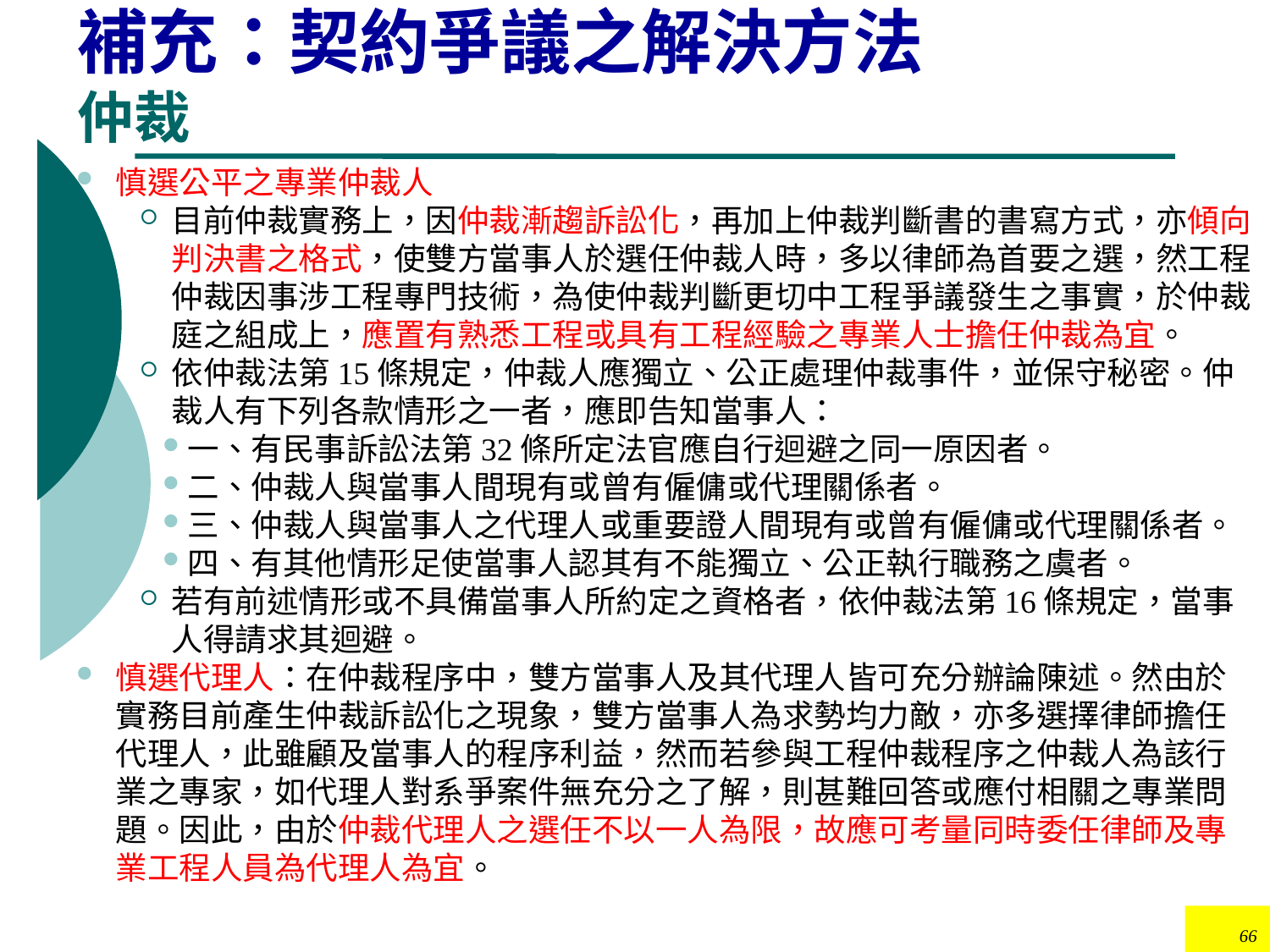

# 補充：契約爭議之解決方法 仲裁
慎選公平之專業仲裁人
目前仲裁實務上，因仲裁漸趨訴訟化，再加上仲裁判斷書的書寫方式，亦傾向判決書之格式，使雙方當事人於選任仲裁人時，多以律師為首要之選，然工程仲裁因事涉工程專門技術，為使仲裁判斷更切中工程爭議發生之事實，於仲裁庭之組成上，應置有熟悉工程或具有工程經驗之專業人士擔任仲裁為宜。
依仲裁法第15條規定，仲裁人應獨立、公正處理仲裁事件，並保守秘密。仲裁人有下列各款情形之一者，應即告知當事人：
一、有民事訴訟法第32條所定法官應自行迴避之同一原因者。
二、仲裁人與當事人間現有或曾有僱傭或代理關係者。
三、仲裁人與當事人之代理人或重要證人間現有或曾有僱傭或代理關係者。
四、有其他情形足使當事人認其有不能獨立、公正執行職務之虞者。
若有前述情形或不具備當事人所約定之資格者，依仲裁法第16條規定，當事人得請求其迴避。
慎選代理人：在仲裁程序中，雙方當事人及其代理人皆可充分辦論陳述。然由於實務目前產生仲裁訴訟化之現象，雙方當事人為求勢均力敵，亦多選擇律師擔任代理人，此雖顧及當事人的程序利益，然而若參與工程仲裁程序之仲裁人為該行業之專家，如代理人對系爭案件無充分之了解，則甚難回答或應付相關之專業問題。因此，由於仲裁代理人之選任不以一人為限，故應可考量同時委任律師及專業工程人員為代理人為宜。
66